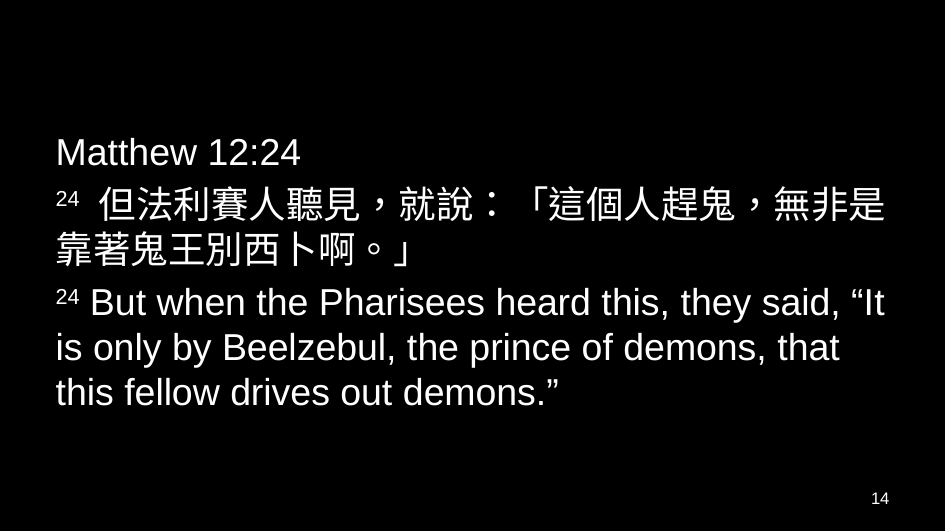

#
Matthew 12:24
24 但法利賽人聽見，就說：「這個人趕鬼，無非是靠著鬼王別西卜啊。」
24 But when the Pharisees heard this, they said, “It is only by Beelzebul, the prince of demons, that this fellow drives out demons.”

14